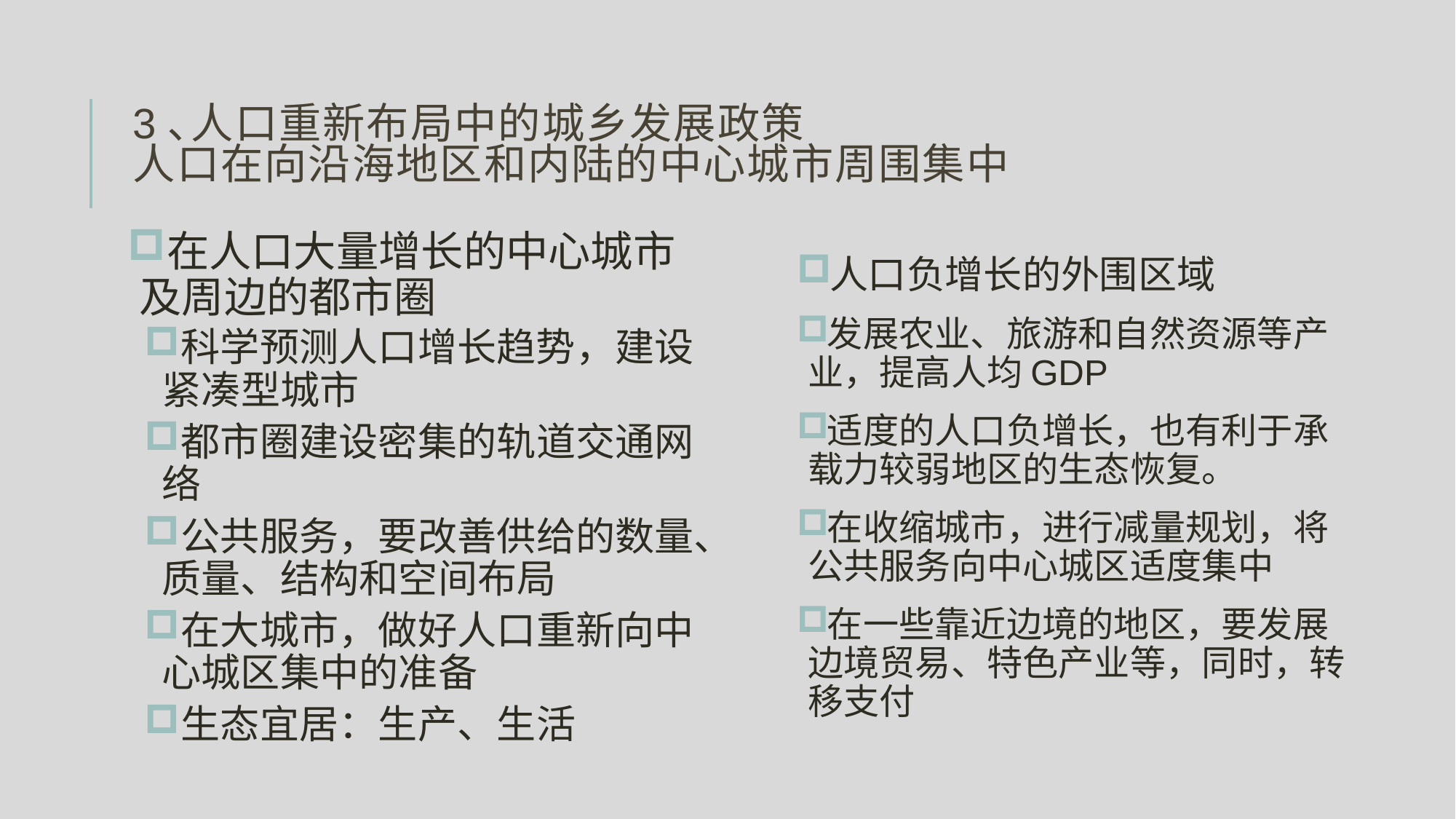

# 3､人口重新布局中的城乡发展政策 人口在向沿海地区和内陆的中心城市周围集中
在人口大量增长的中心城市及周边的都市圈
科学预测人口增长趋势，建设紧凑型城市
都市圈建设密集的轨道交通网络
公共服务，要改善供给的数量、质量、结构和空间布局
在大城市，做好人口重新向中心城区集中的准备
生态宜居：生产、生活
人口负增长的外围区域
发展农业、旅游和自然资源等产业，提高人均GDP
适度的人口负增长，也有利于承载力较弱地区的生态恢复。
在收缩城市，进行减量规划，将公共服务向中心城区适度集中
在一些靠近边境的地区，要发展边境贸易、特色产业等，同时，转移支付